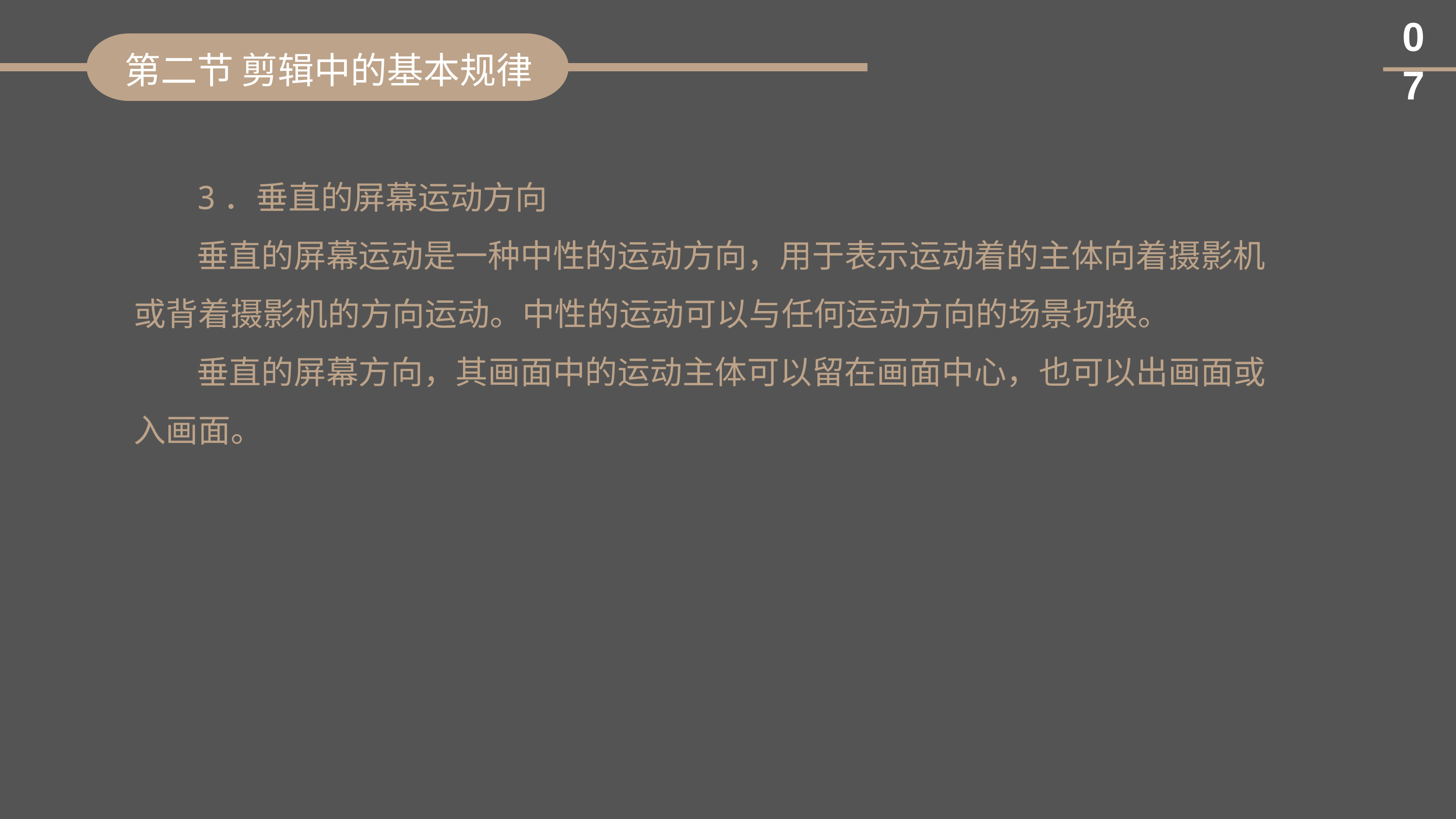

07

第二节 剪辑中的基本规律

3．垂直的屏幕运动方向
垂直的屏幕运动是一种中性的运动方向，用于表示运动着的主体向着摄影机或背着摄影机的方向运动。中性的运动可以与任何运动方向的场景切换。
垂直的屏幕方向，其画面中的运动主体可以留在画面中心，也可以出画面或入画面。